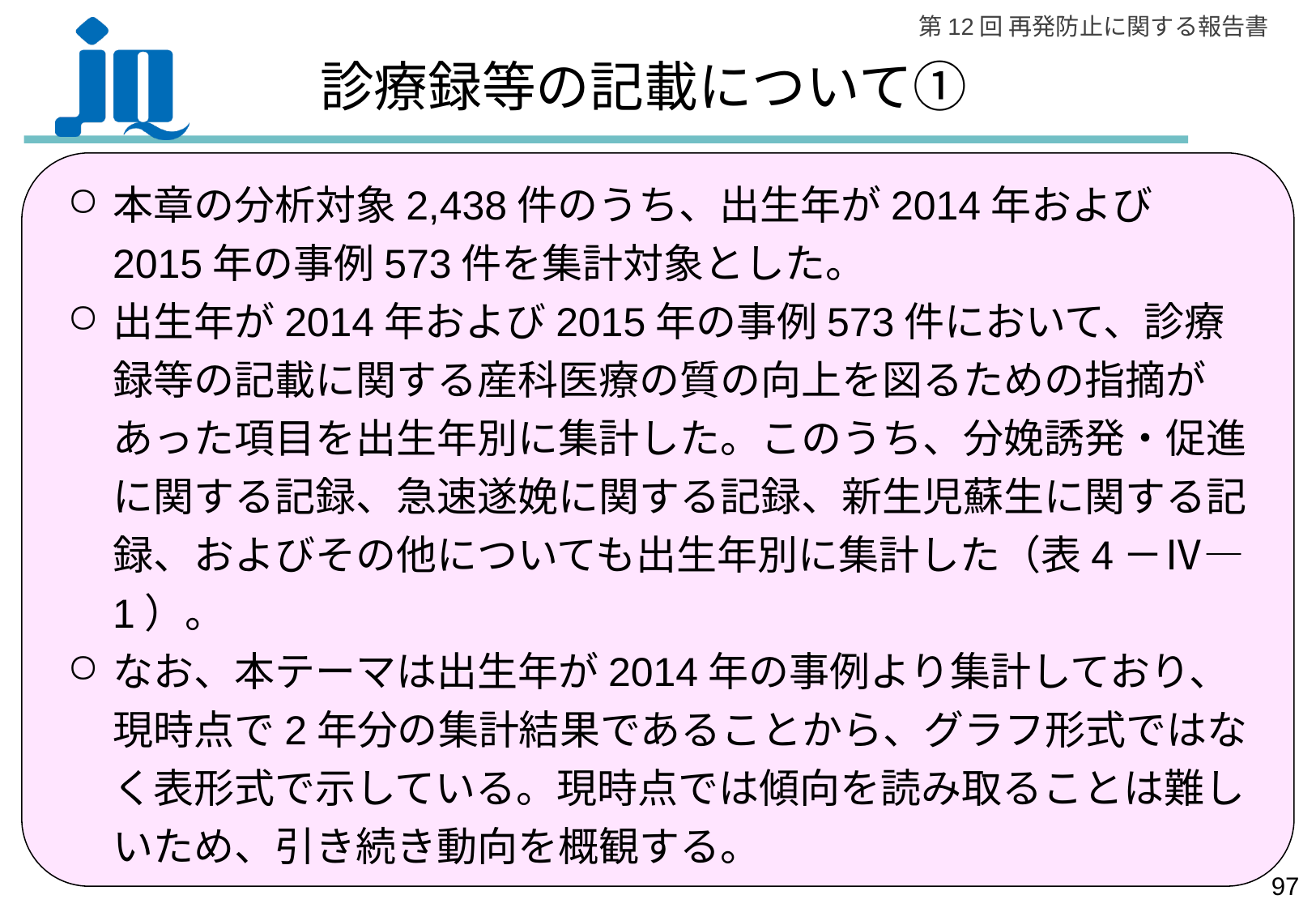

診療録等の記載について①

本章の分析対象2,438件のうち、出生年が2014年および2015年の事例573件を集計対象とした。
出生年が2014年および2015年の事例573件において、診療録等の記載に関する産科医療の質の向上を図るための指摘があった項目を出生年別に集計した。このうち、分娩誘発・促進に関する記録、急速遂娩に関する記録、新生児蘇生に関する記録、およびその他についても出生年別に集計した（表4－Ⅳ―1）。
なお、本テーマは出生年が2014年の事例より集計しており、現時点で2年分の集計結果であることから、グラフ形式ではなく表形式で示している。現時点では傾向を読み取ることは難しいため、引き続き動向を概観する。
97